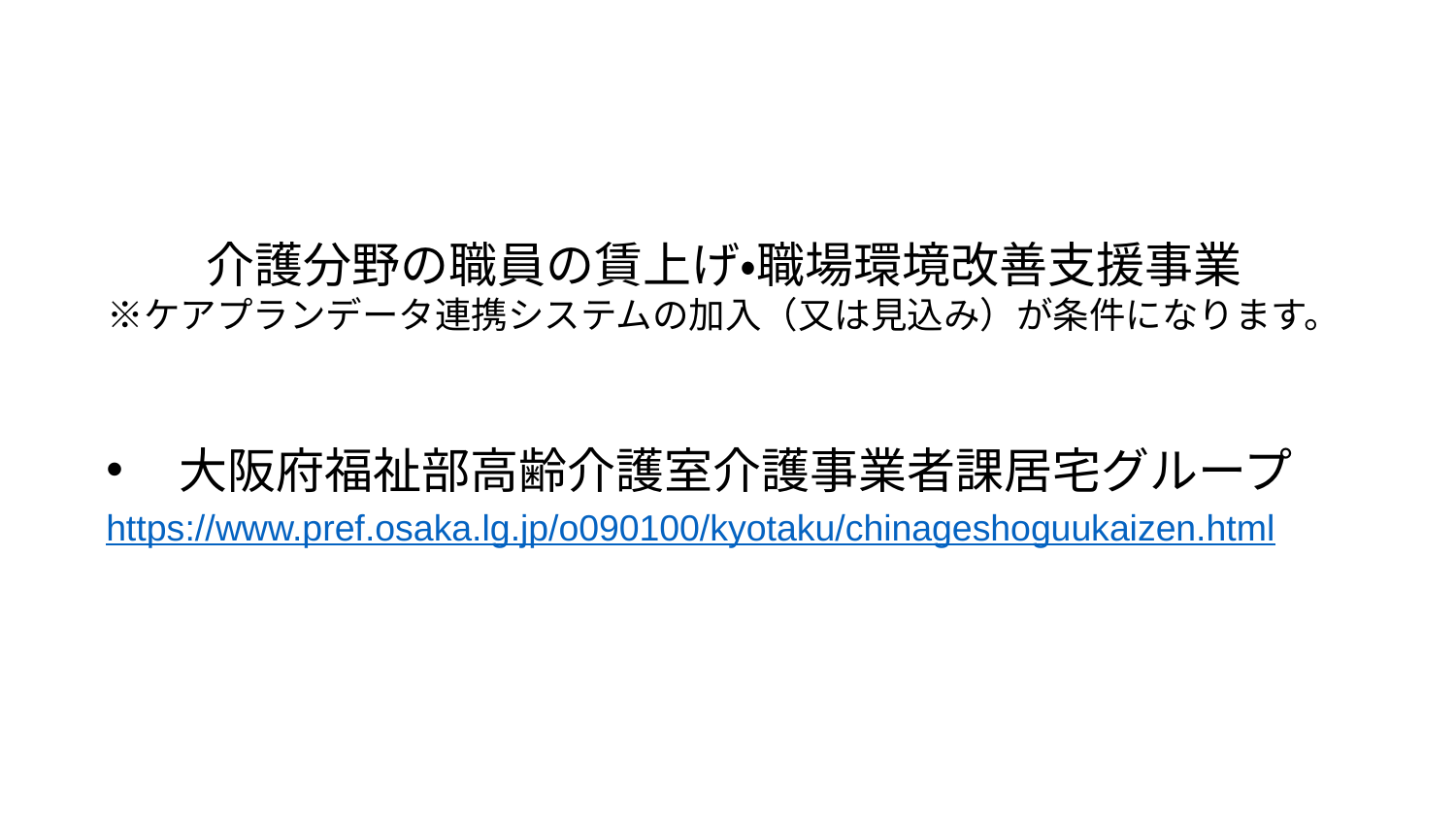

# 介護分野の職員の賃上げ・職場環境改善支援事業 ※ケアプランデータ連携システムの加入（又は見込み）が条件になります。
大阪府福祉部高齢介護室介護事業者課居宅グループ
https://www.pref.osaka.lg.jp/o090100/kyotaku/chinageshoguukaizen.html